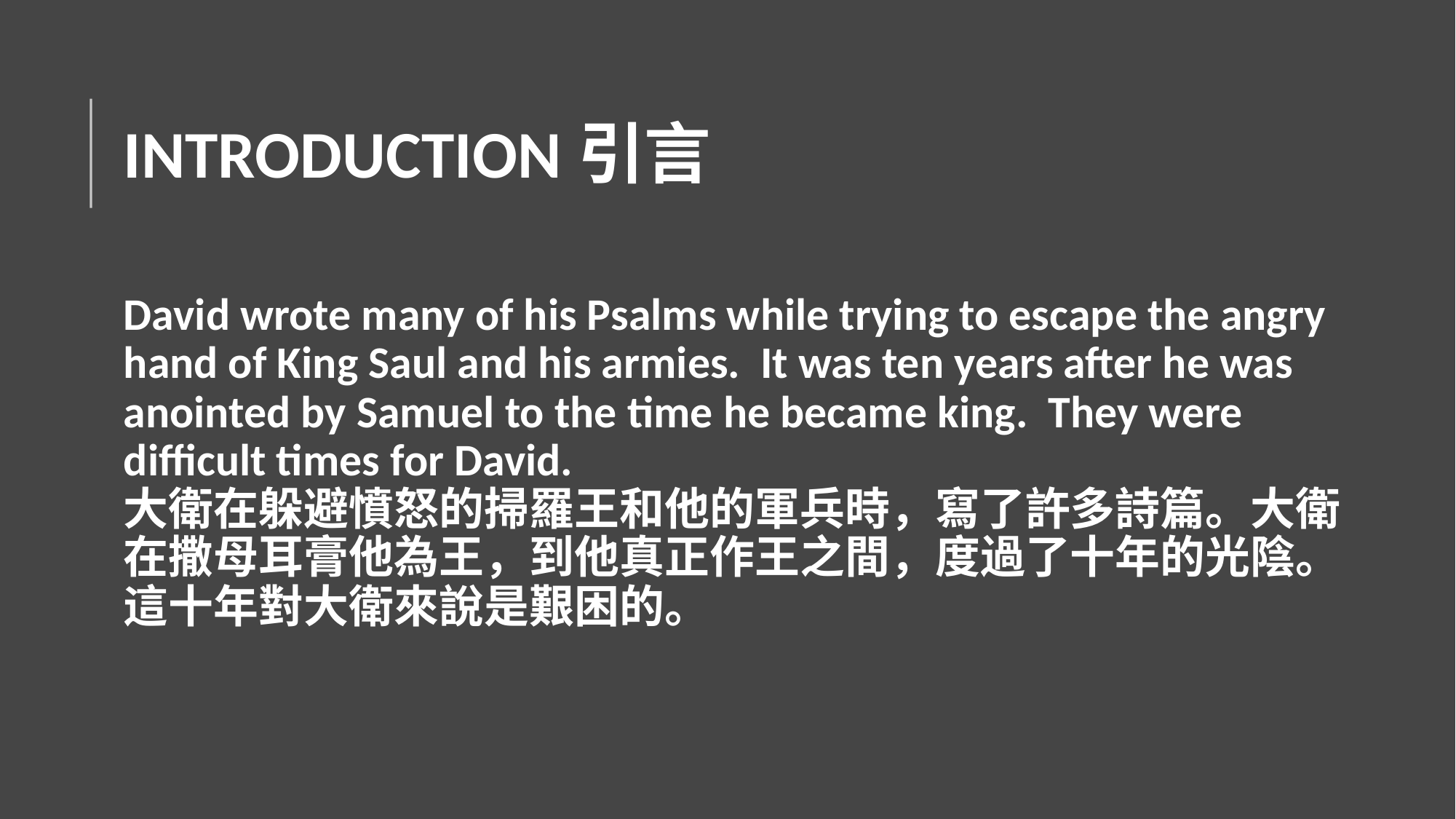

# INTRODUCTION引言

David wrote many of his Psalms while trying to escape the angry hand of King Saul and his armies.  It was ten years after he was anointed by Samuel to the time he became king.  They were difficult times for David.
大衛在躲避憤怒的掃羅王和他的軍兵時，寫了許多詩篇。大衛在撒母耳膏他為王，到他真正作王之間，度過了十年的光陰。這十年對大衛來說是艱困的。